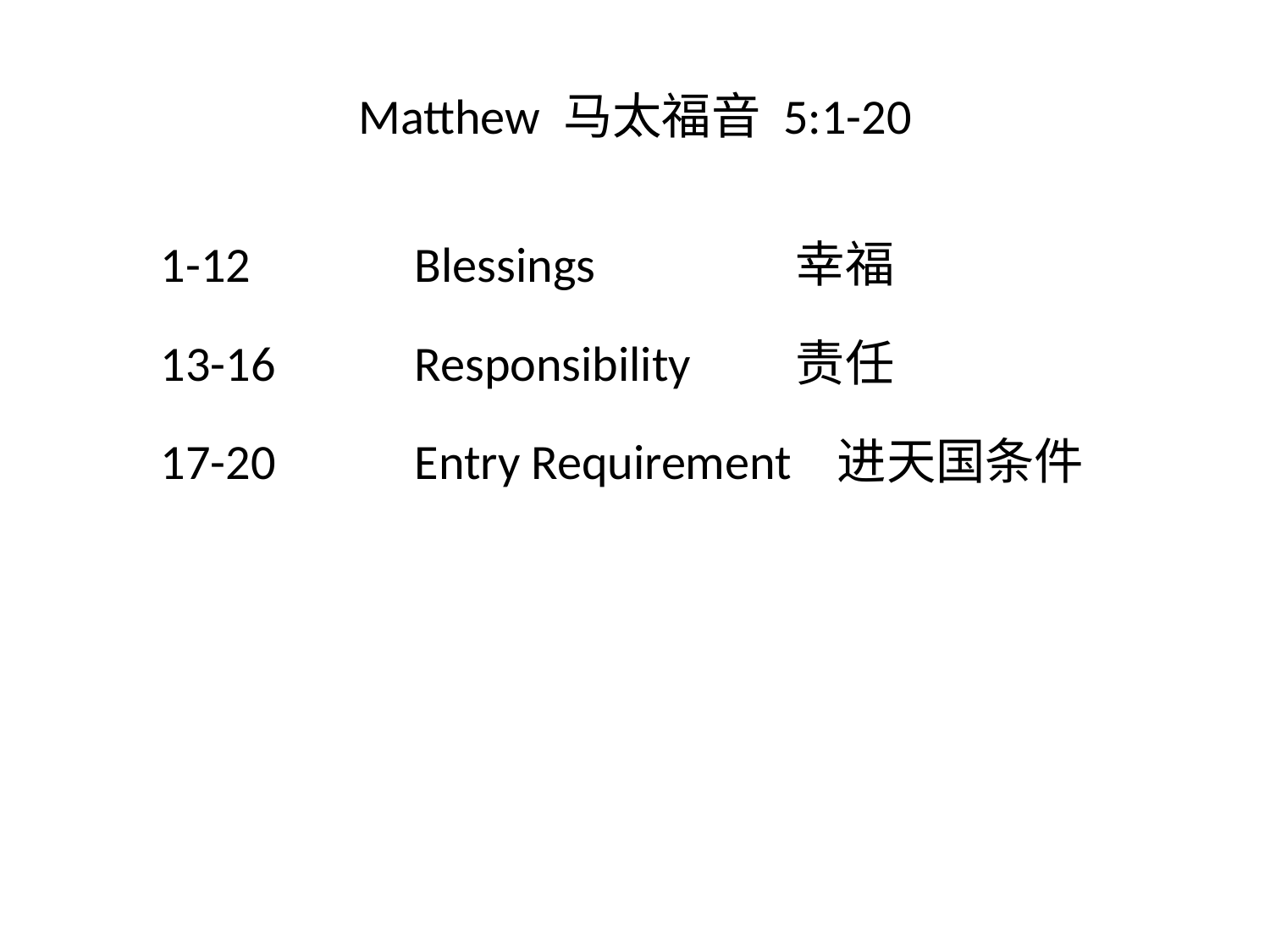

# Matthew 马太福音 5:1-20
1-12		Blessings  		幸福
13-16		Responsibility  	责任
17-20		Entry Requirement   进天国条件